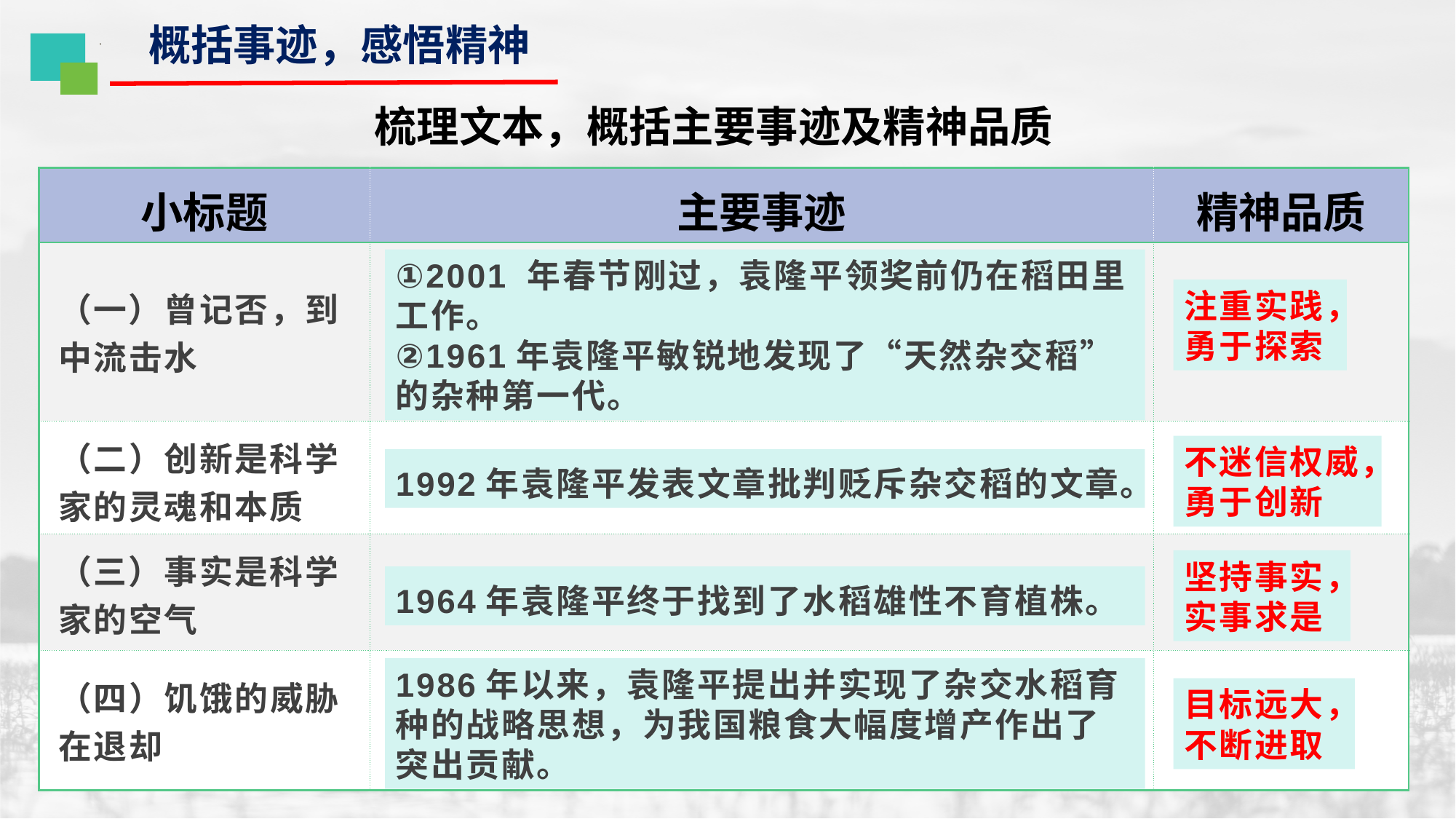

概括事迹，感悟精神

梳理文本，概括主要事迹及精神品质
| 小标题 | 主要事迹 | 精神品质 |
| --- | --- | --- |
| （一）曾记否，到中流击水 |  |  |
| （二）创新是科学家的灵魂和本质 |  |  |
| （三）事实是科学家的空气 |  |  |
| （四）饥饿的威胁在退却 |  |  |
①2001 年春节刚过，袁隆平领奖前仍在稻田里工作。
②1961年袁隆平敏锐地发现了“天然杂交稻”的杂种第一代。
注重实践，勇于探索
不迷信权威，勇于创新
1992年袁隆平发表文章批判贬斥杂交稻的文章。
坚持事实，实事求是
1964年袁隆平终于找到了水稻雄性不育植株。
1986年以来，袁隆平提出并实现了杂交水稻育种的战略思想，为我国粮食大幅度增产作出了突出贡献。
目标远大，不断进取